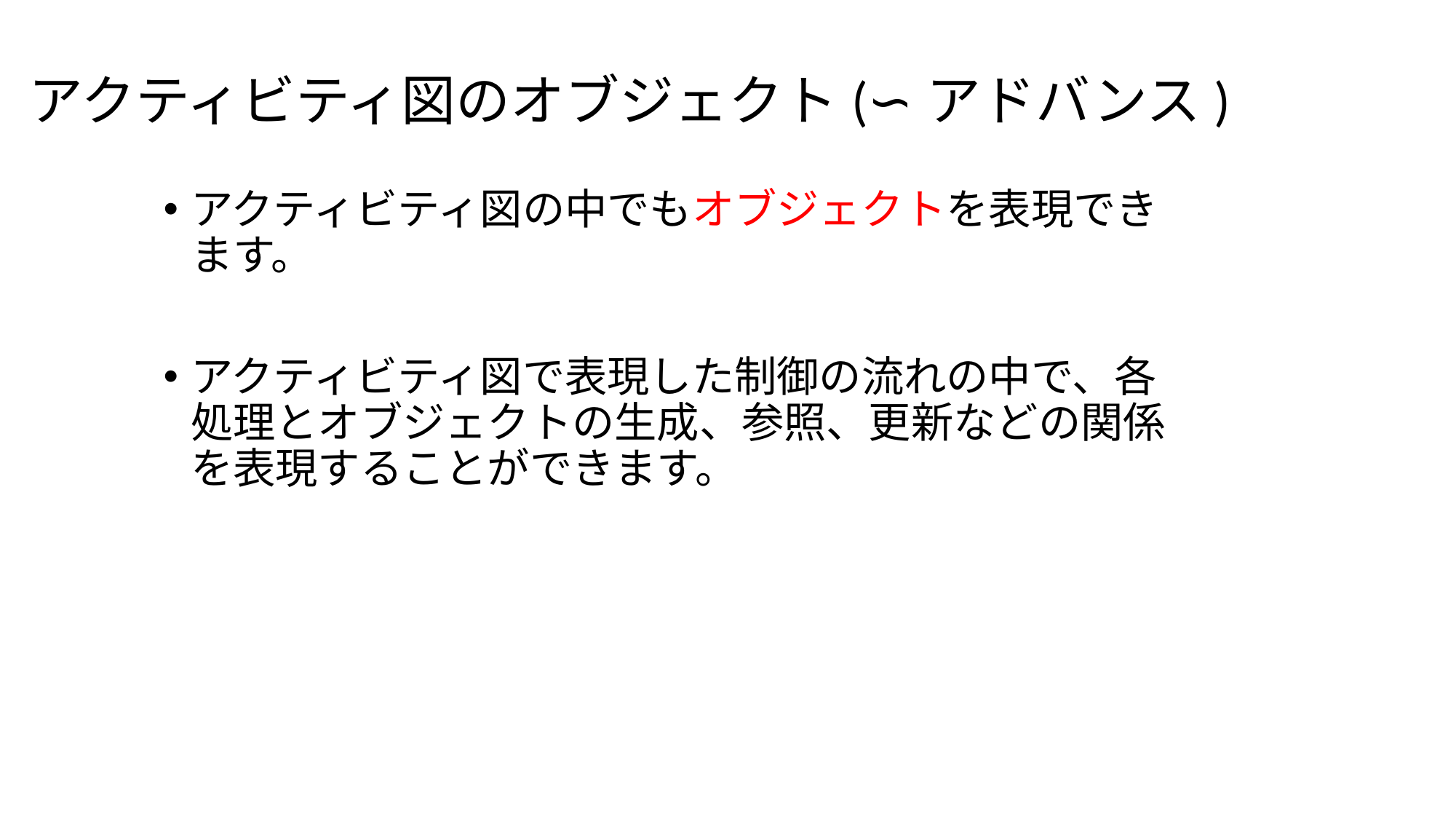

# アクティビティ図のオブジェクト(∽アドバンス)
アクティビティ図の中でもオブジェクトを表現できます。

アクティビティ図で表現した制御の流れの中で、各処理とオブジェクトの生成、参照、更新などの関係を表現することができます。